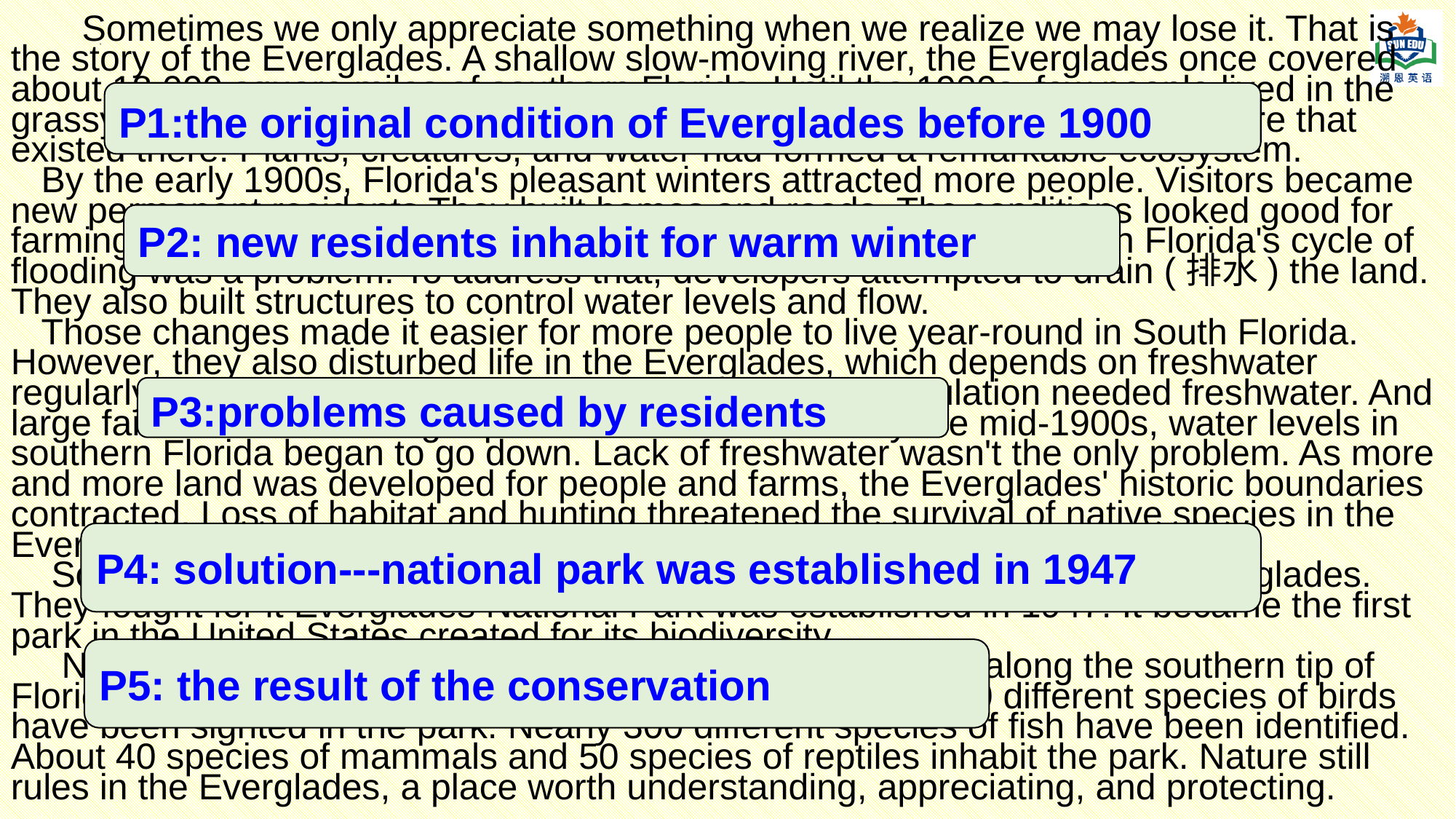

Sometimes we only appreciate something when we realize we may lose it. That is the story of the Everglades. A shallow slow-moving river, the Everglades once covered about 18,000 square miles of southern Florida. Until the 1900s, few people lived in the grassy wetlands. Not much was understood about the unique balance of nature that existed there. Plants, creatures, and water had formed a remarkable ecosystem.
   By the early 1900s, Florida's pleasant winters attracted more people. Visitors became new permanent residents They built homes and roads. The conditions looked good for farming, so the newcomers planted large agricultural crops. But South Florida's cycle of flooding was a problem. To address that, developers attempted to drain (排水) the land. They also built structures to control water levels and flow.
   Those changes made it easier for more people to live year-round in South Florida. However, they also disturbed life in the Everglades, which depends on freshwater regularly refilling the land. The area's growing human population needed freshwater. And large farms consumed large quantities of freshwater. By the mid-1900s, water levels in southern Florida began to go down. Lack of freshwater wasn't the only problem. As more and more land was developed for people and farms, the Everglades' historic boundaries contracted. Loss of habitat and hunting threatened the survival of native species in the Everglades.
    Some people hoped that the government's recognition might save the Everglades. They fought for it Everglades National Park was established in 1947. It became the first park in the United States created for its biodiversity.
     Now, Everglades National Park protects 1.5 million acres along the southern tip of Florida. An amazing variety of creatures live there. About 360 different species of birds have been sighted in the park. Nearly 300 different species of fish have been identified. About 40 species of mammals and 50 species of reptiles inhabit the park. Nature still rules in the Everglades, a place worth understanding, appreciating, and protecting.
P1:the original condition of Everglades before 1900

P2: new residents inhabit for warm winter

P3:problems caused by residents

P4: solution---national park was established in 1947

P5: the result of the conservation